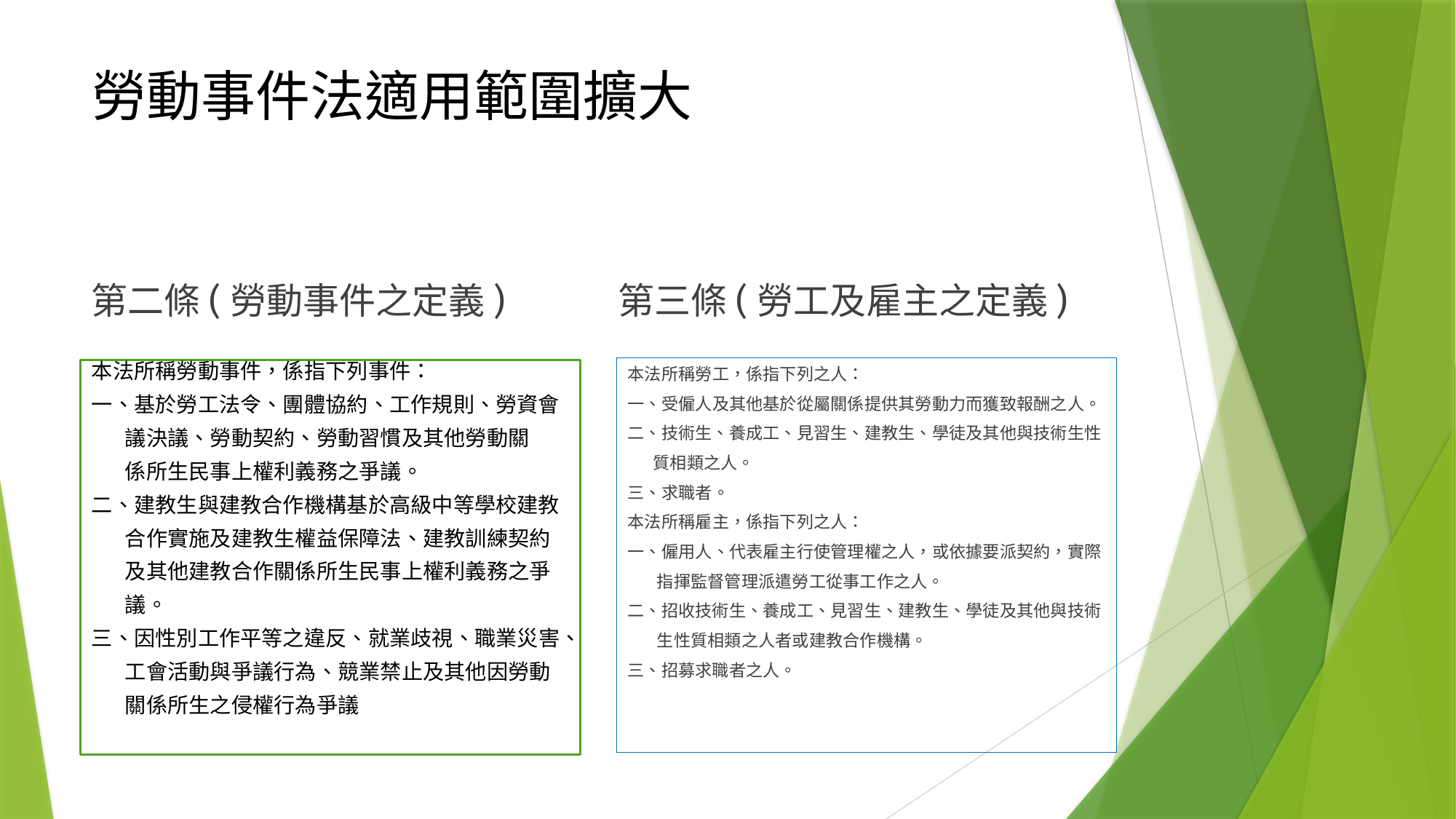

# 勞動事件法適用範圍擴大
第二條(勞動事件之定義)
第三條(勞工及雇主之定義)
本法所稱勞工，係指下列之人：
一、受僱人及其他基於從屬關係提供其勞動力而獲致報酬之人。
二、技術生、養成工、見習生、建教生、學徒及其他與技術生性
      質相類之人。
三、求職者。
本法所稱雇主，係指下列之人：
一、僱用人、代表雇主行使管理權之人，或依據要派契約，實際
       指揮監督管理派遣勞工從事工作之人。
二、招收技術生、養成工、見習生、建教生、學徒及其他與技術
       生性質相類之人者或建教合作機構。
三、招募求職者之人。
本法所稱勞動事件，係指下列事件：
一、基於勞工法令、團體協約、工作規則、勞資會
      議決議、勞動契約、勞動習慣及其他勞動關
      係所生民事上權利義務之爭議。
二、建教生與建教合作機構基於高級中等學校建教
      合作實施及建教生權益保障法、建教訓練契約
      及其他建教合作關係所生民事上權利義務之爭
      議。
三、因性別工作平等之違反、就業歧視、職業災害、
      工會活動與爭議行為、競業禁止及其他因勞動
      關係所生之侵權行為爭議